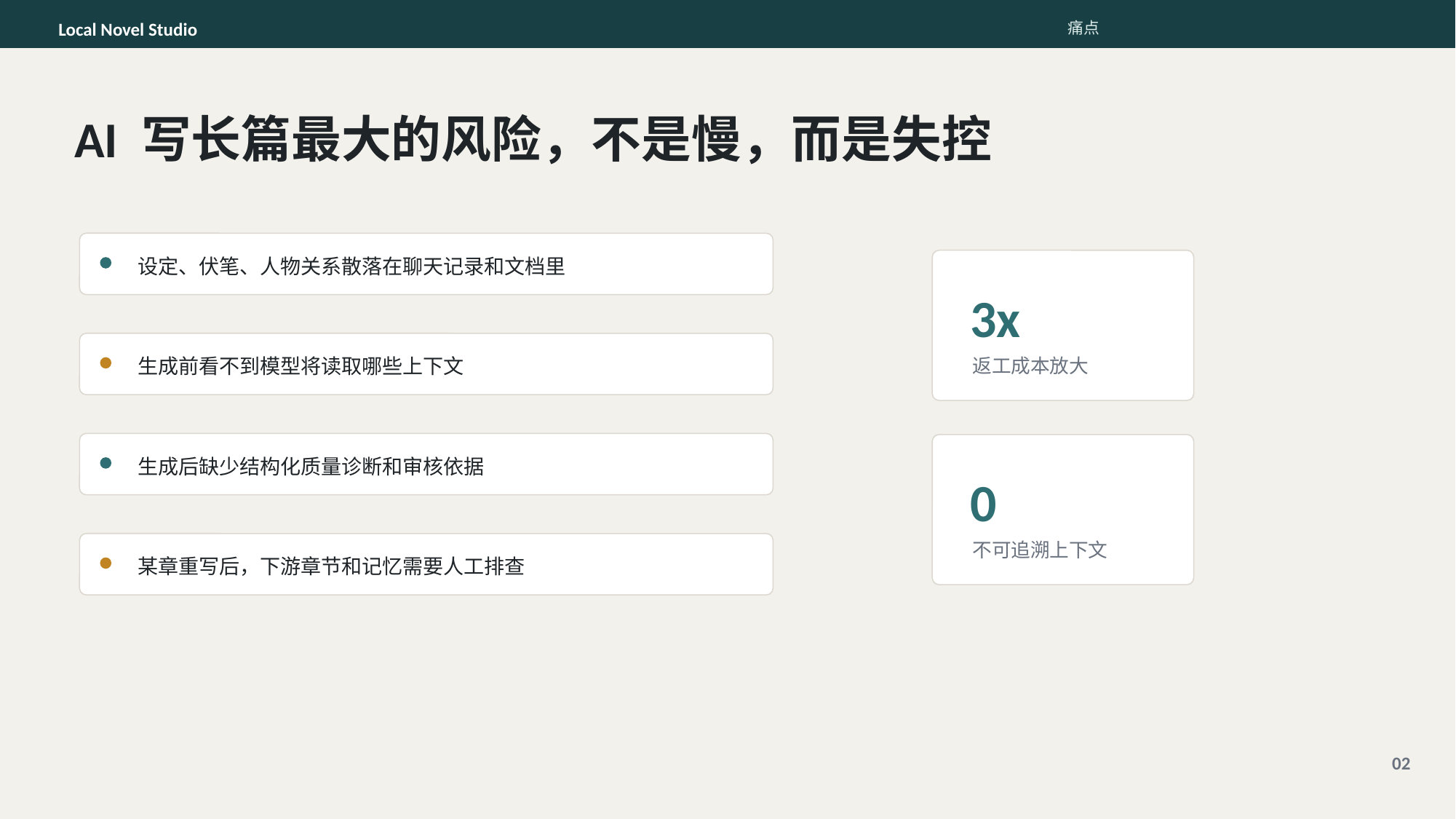

Local Novel Studio
痛点
AI 写长篇最大的风险，不是慢，而是失控

设定、伏笔、人物关系散落在聊天记录和文档里

3x

生成前看不到模型将读取哪些上下文
返工成本放大

生成后缺少结构化质量诊断和审核依据

0
不可追溯上下文

某章重写后，下游章节和记忆需要人工排查

02